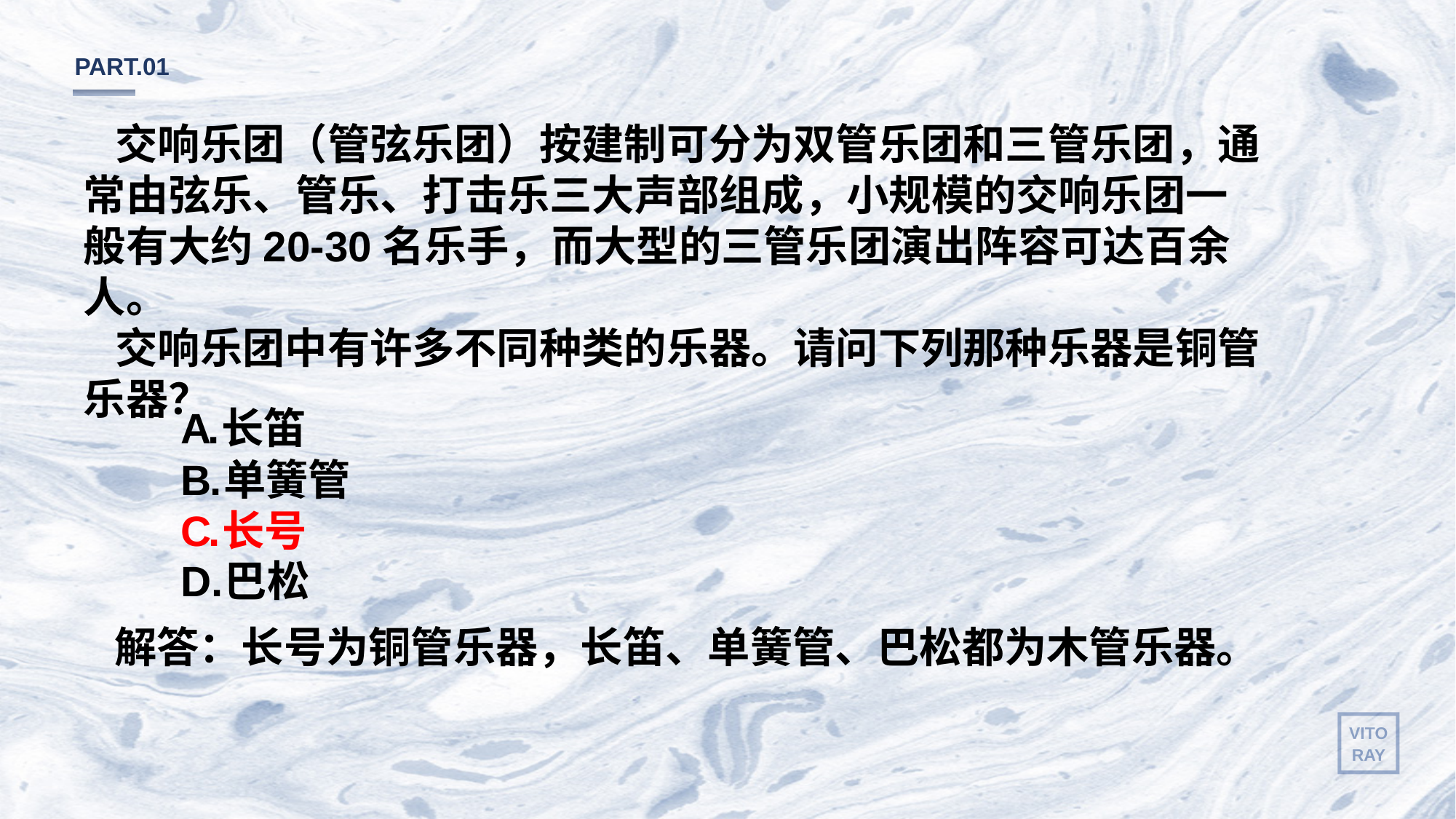

PART.01

交响乐团（管弦乐团）按建制可分为双管乐团和三管乐团，通常由弦乐、管乐、打击乐三大声部组成，小规模的交响乐团一般有大约20-30名乐手，而大型的三管乐团演出阵容可达百余人。
交响乐团中有许多不同种类的乐器。请问下列那种乐器是铜管乐器？
长笛
单簧管
长号
巴松
解答：长号为铜管乐器，长笛、单簧管、巴松都为木管乐器。

VITO
RAY